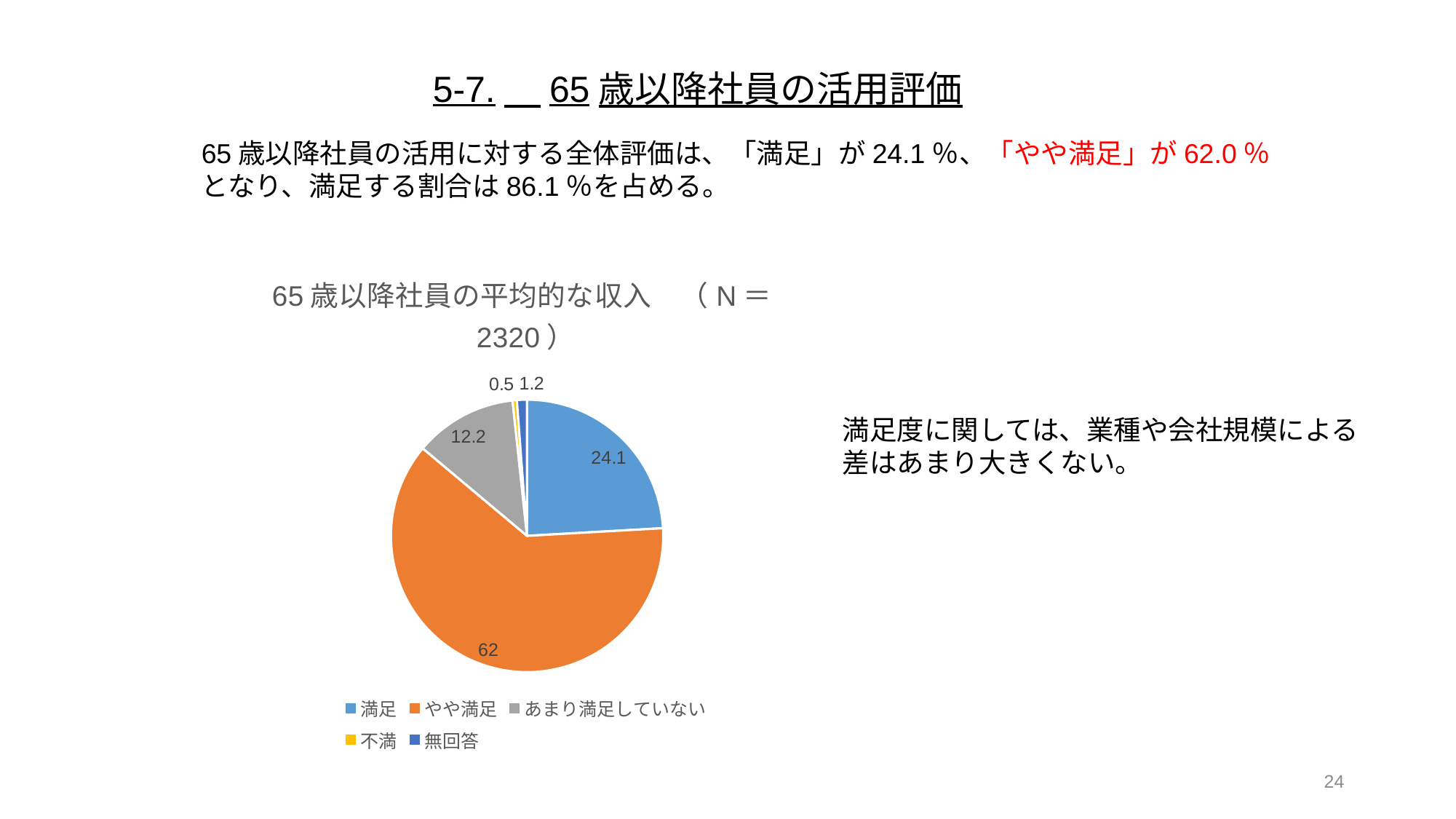

5-7.　65歳以降社員の活用評価
65歳以降社員の活用に対する全体評価は、「満足」が24.1％、「やや満足」が62.0％
となり、満足する割合は86.1％を占める。

### Chart: 65歳以降社員の平均的な収入　（N＝2320）

| Category | 65歳以降社員の平均的な収入　（N＝2320） |
|---|---|
| 満足 | 24.1 |
| やや満足 | 62.0 |
| あまり満足していない | 12.2 |
| 不満 | 0.5 |
| 無回答 | 1.2 |
満足度に関しては、業種や会社規模による
差はあまり大きくない。
24